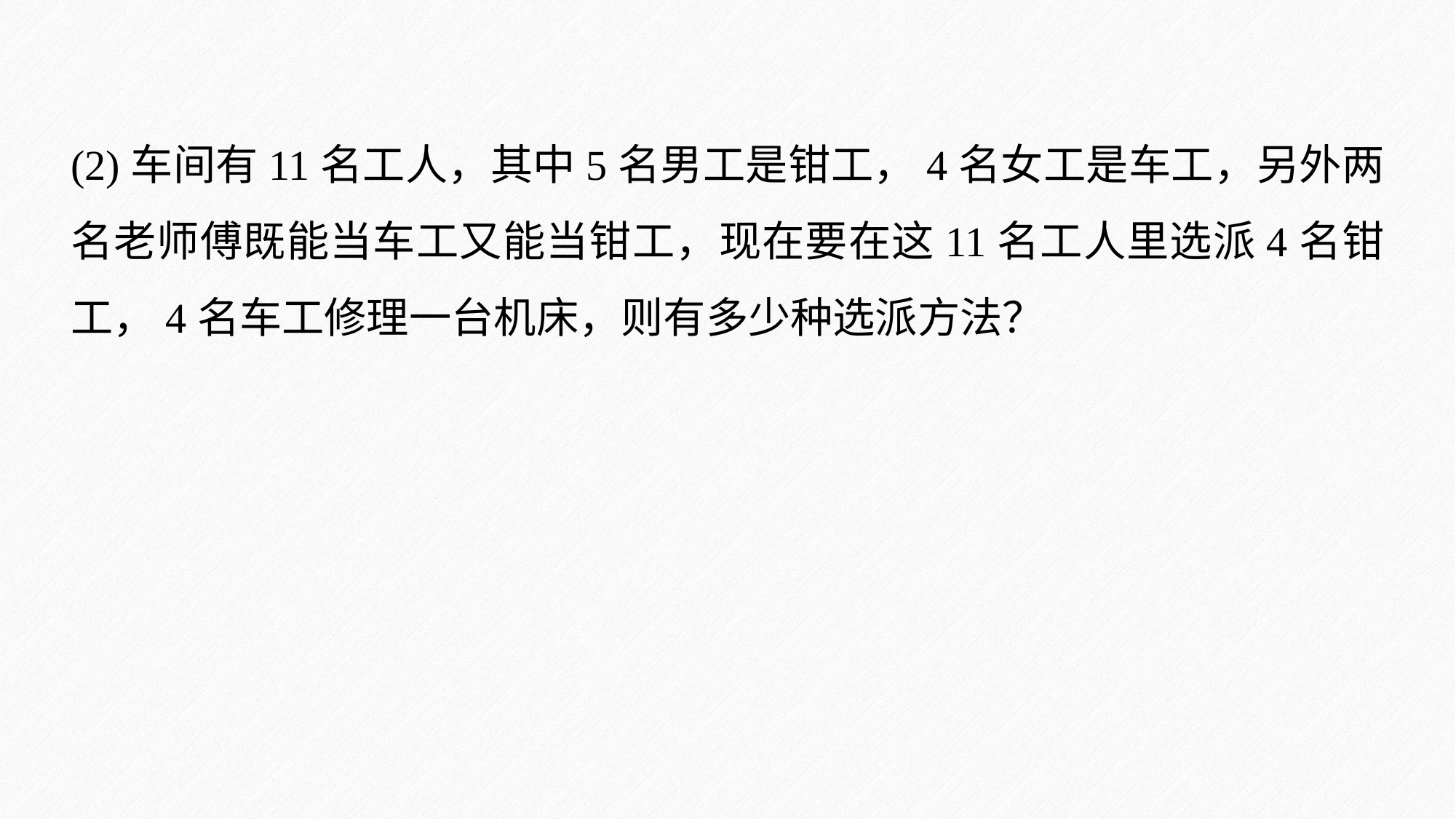

(2)车间有11名工人，其中5名男工是钳工，4名女工是车工，另外两名老师傅既能当车工又能当钳工，现在要在这11名工人里选派4名钳工，4名车工修理一台机床，则有多少种选派方法？